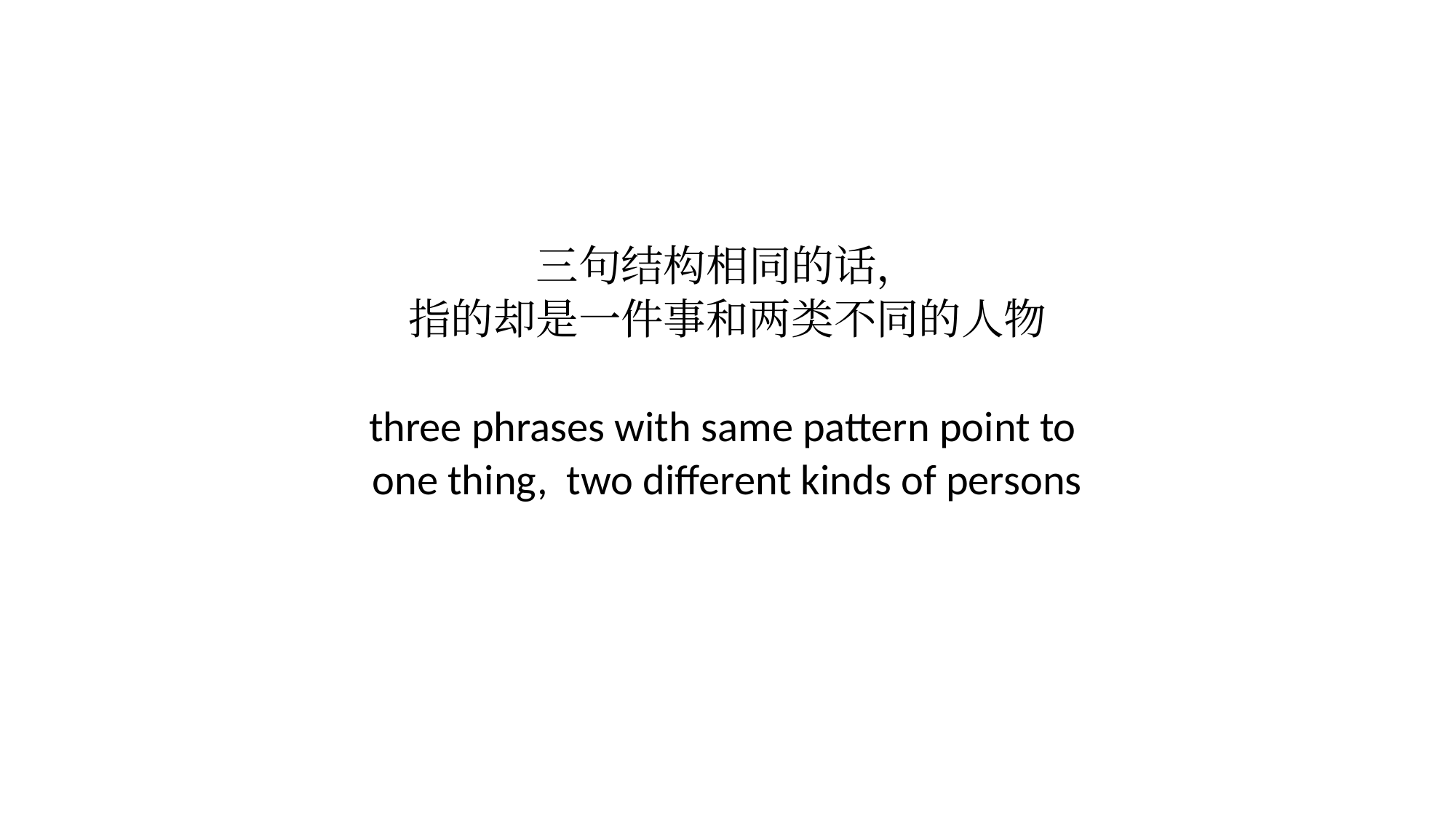

# 三句结构相同的话， 指的却是一件事和两类不同的人物 three phrases with same pattern point to one thing,  two different kinds of persons